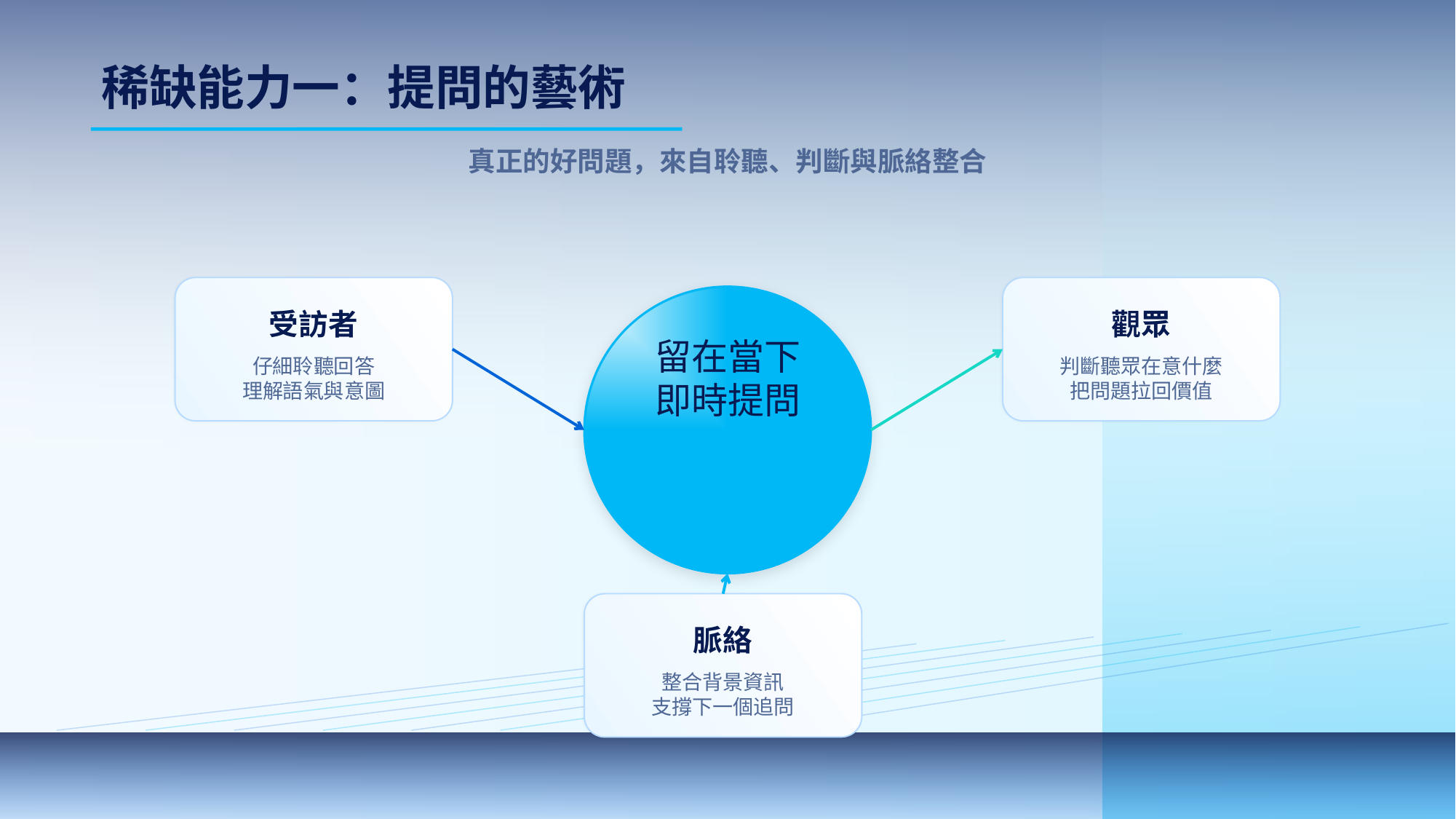

稀缺能力一：提問的藝術

真正的好問題，來自聆聽、判斷與脈絡整合

留在當下
即時提問
受訪者
觀眾
仔細聆聽回答
理解語氣與意圖
判斷聽眾在意什麼
把問題拉回價值

脈絡
整合背景資訊
支撐下一個追問